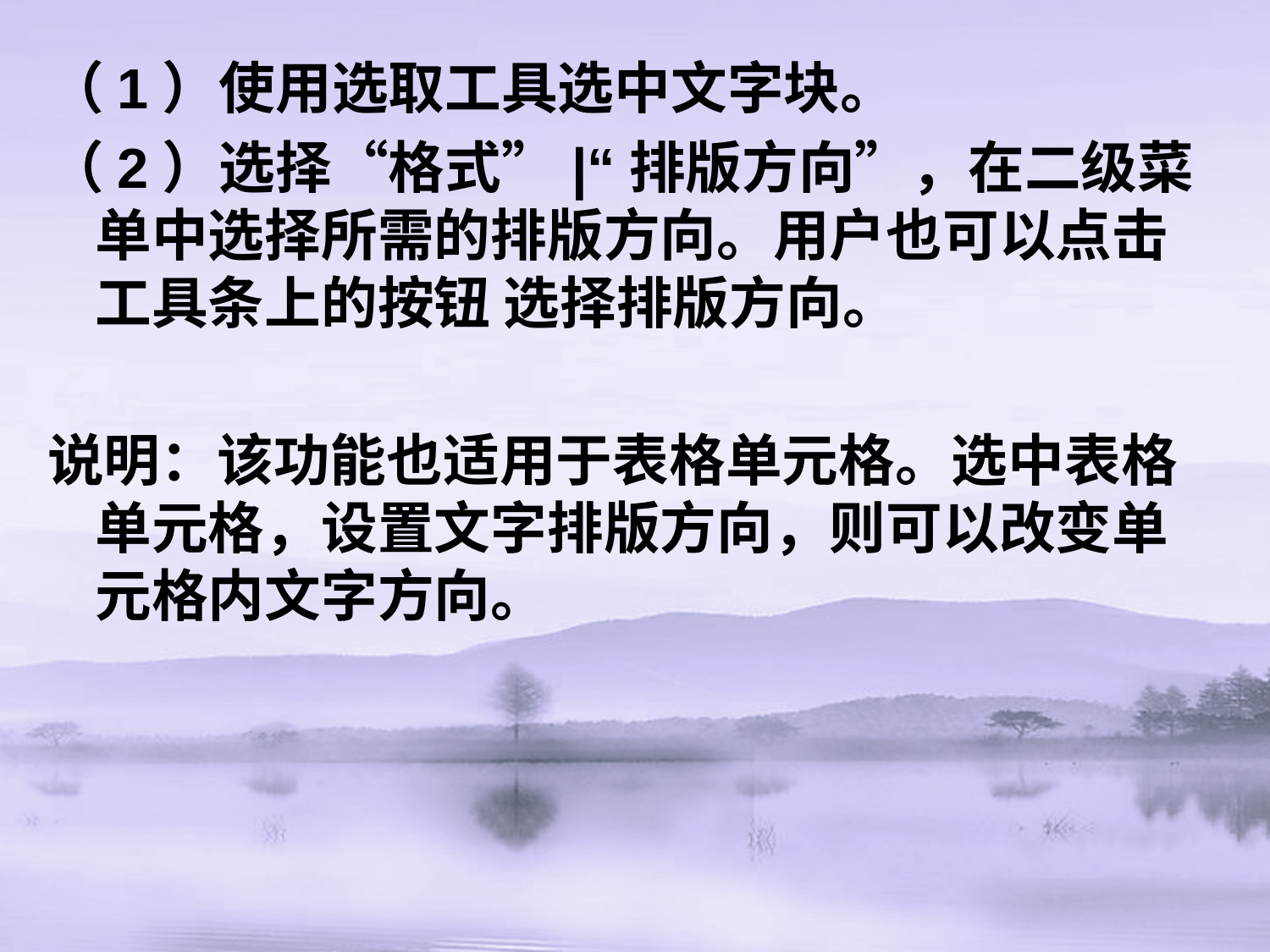

（1）使用选取工具选中文字块。
（2）选择“格式”|“排版方向”，在二级菜单中选择所需的排版方向。用户也可以点击工具条上的按钮 选择排版方向。

说明：该功能也适用于表格单元格。选中表格单元格，设置文字排版方向，则可以改变单元格内文字方向。